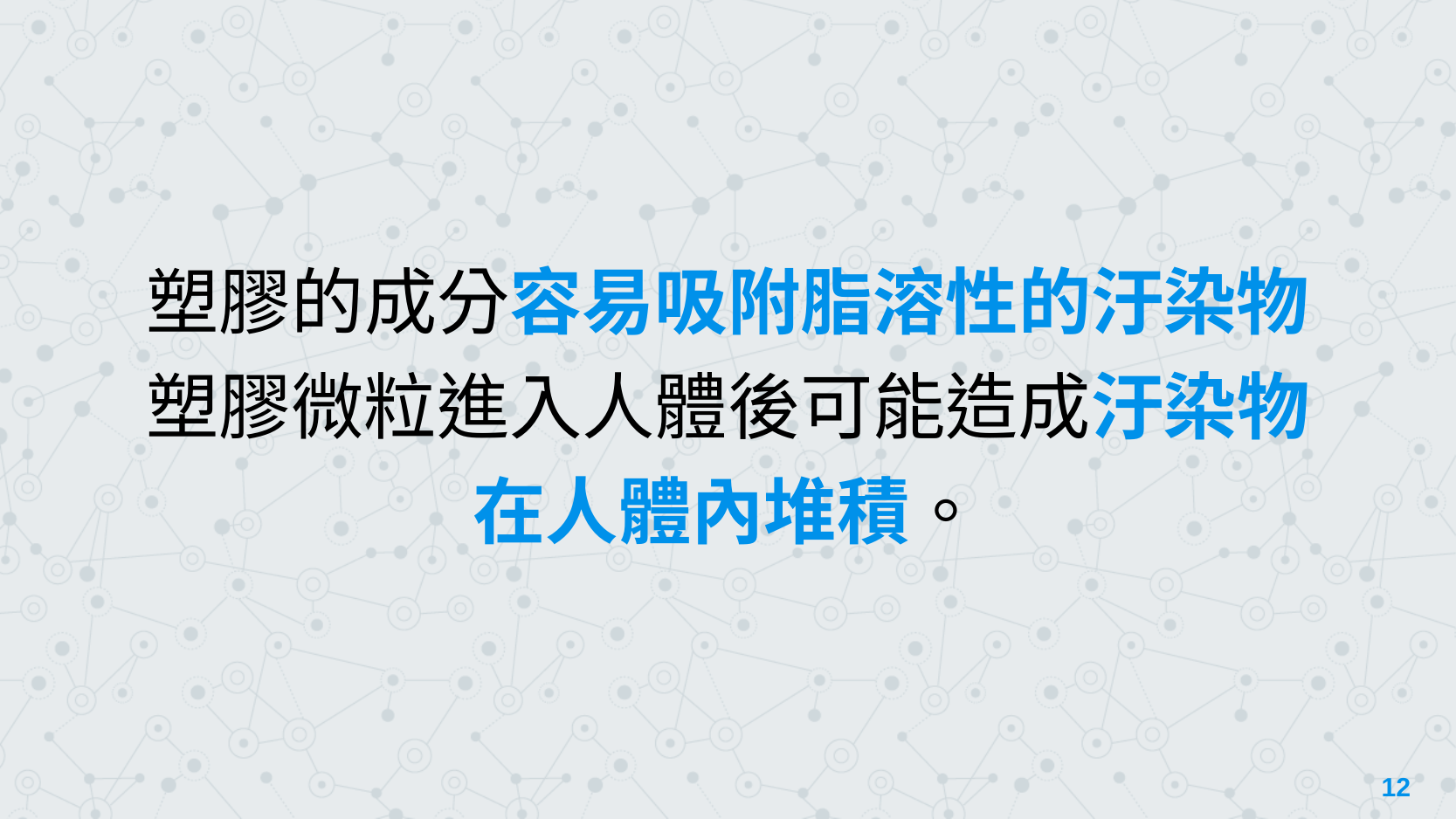

塑膠的成分容易吸附脂溶性的汙染物塑膠微粒進入人體後可能造成汙染物在人體內堆積。
12